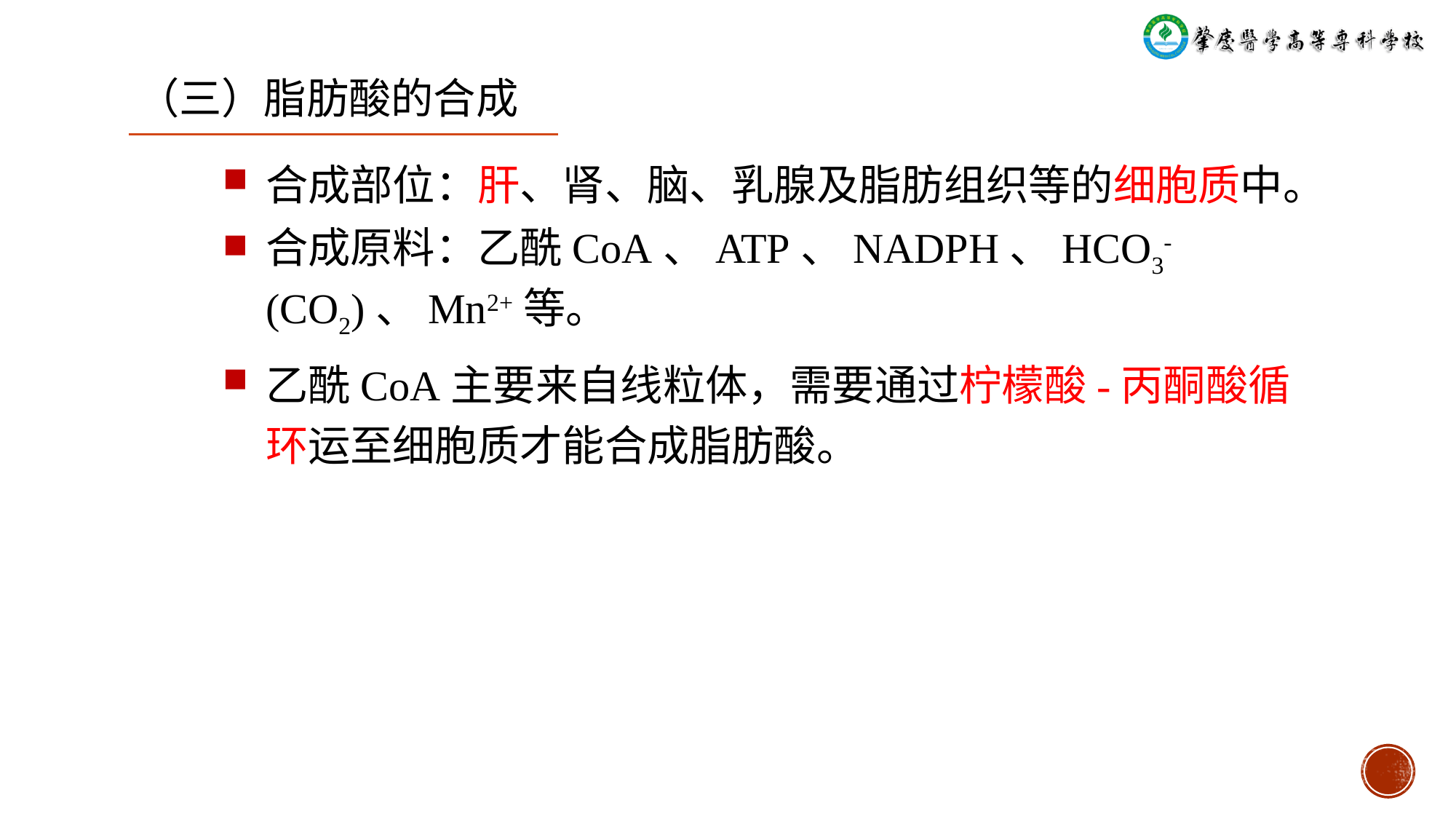

# （三）脂肪酸的合成
合成部位：肝、肾、脑、乳腺及脂肪组织等的细胞质中。
合成原料：乙酰CoA、ATP、NADPH、HCO3-(CO2)、Mn2+等。
乙酰CoA主要来自线粒体，需要通过柠檬酸-丙酮酸循环运至细胞质才能合成脂肪酸。